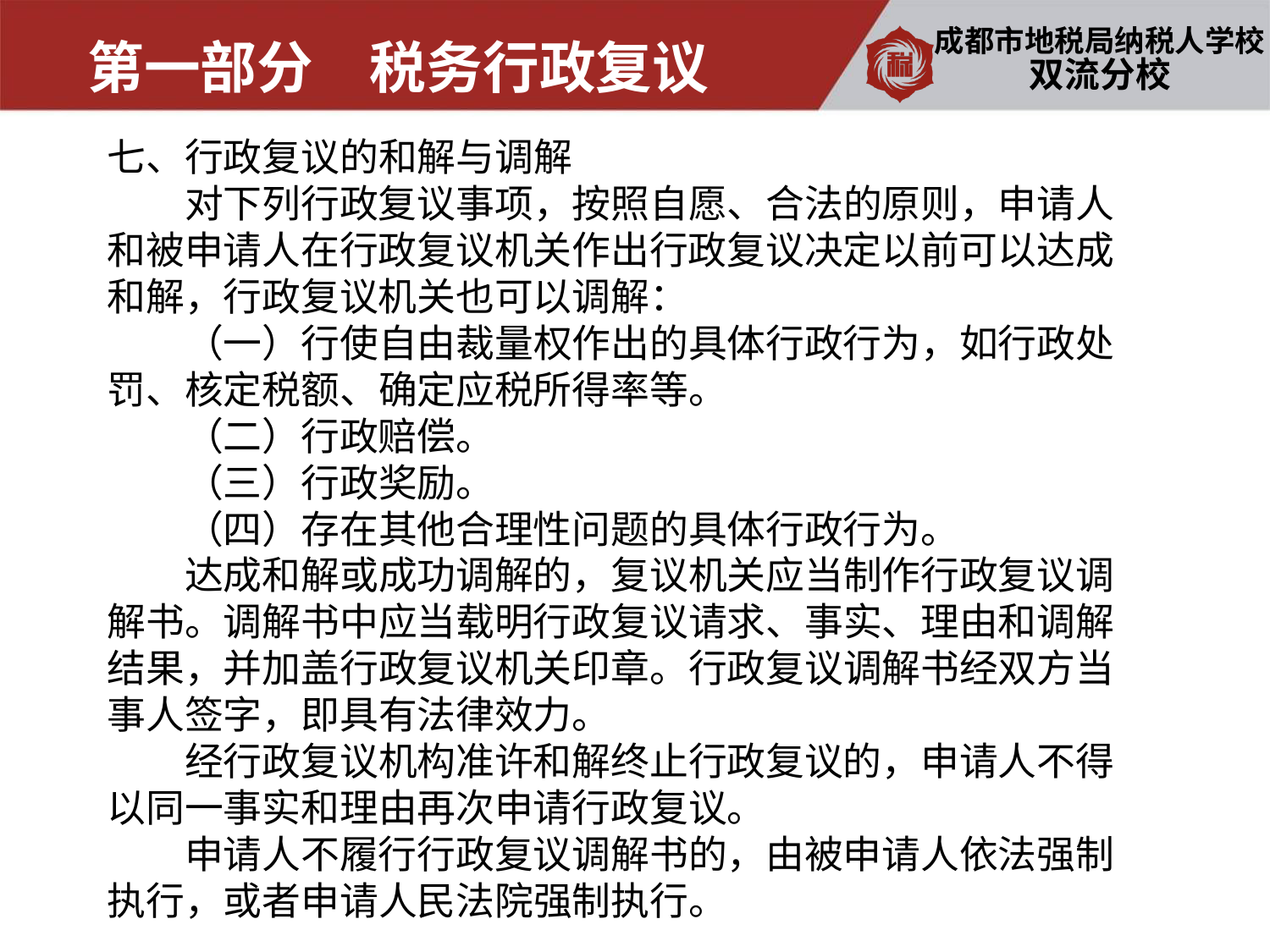

第一部分　税务行政复议
双流分校
七、行政复议的和解与调解
　　对下列行政复议事项，按照自愿、合法的原则，申请人和被申请人在行政复议机关作出行政复议决定以前可以达成和解，行政复议机关也可以调解：
　　（一）行使自由裁量权作出的具体行政行为，如行政处罚、核定税额、确定应税所得率等。
　　（二）行政赔偿。
　　（三）行政奖励。
　　（四）存在其他合理性问题的具体行政行为。
　　达成和解或成功调解的，复议机关应当制作行政复议调解书。调解书中应当载明行政复议请求、事实、理由和调解结果，并加盖行政复议机关印章。行政复议调解书经双方当事人签字，即具有法律效力。
　　经行政复议机构准许和解终止行政复议的，申请人不得以同一事实和理由再次申请行政复议。
　　申请人不履行行政复议调解书的，由被申请人依法强制执行，或者申请人民法院强制执行。